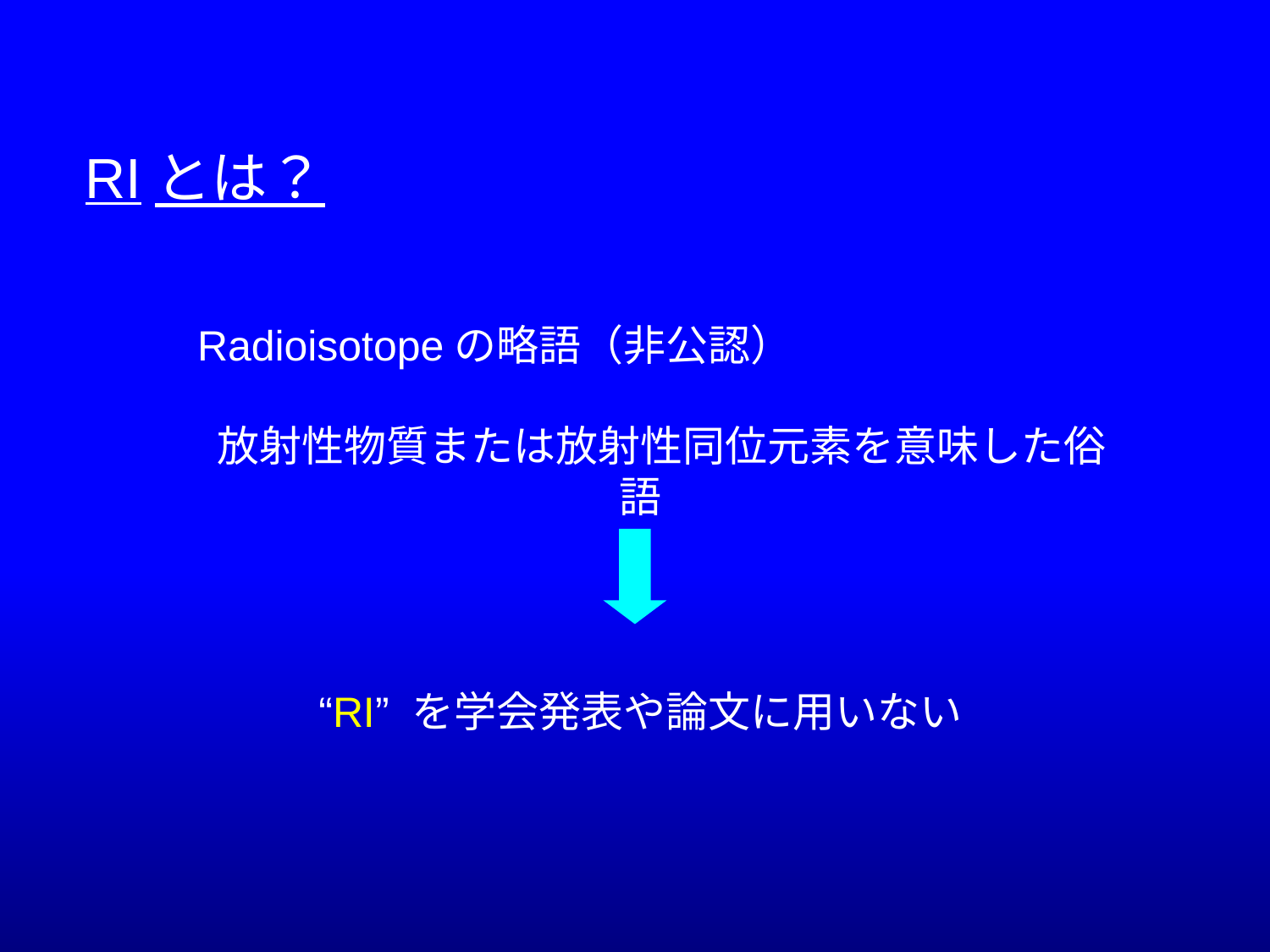

RIとは？
Radioisotopeの略語（非公認）
　放射性物質または放射性同位元素を意味した俗語

“RI” を学会発表や論文に用いない